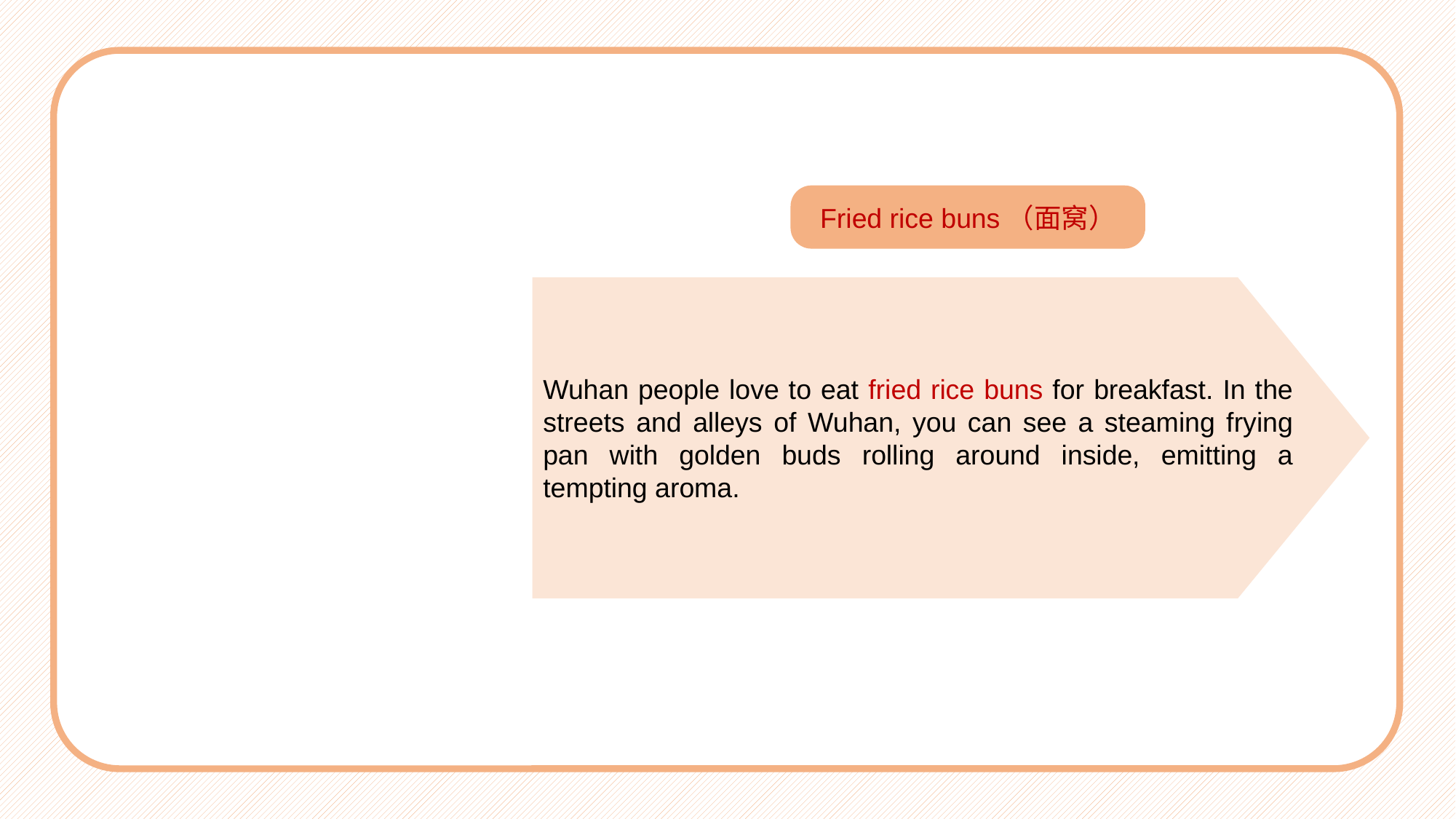

Fried rice buns（面窝）
Wuhan people love to eat fried rice buns for breakfast. In the streets and alleys of Wuhan, you can see a steaming frying pan with golden buds rolling around inside, emitting a tempting aroma.